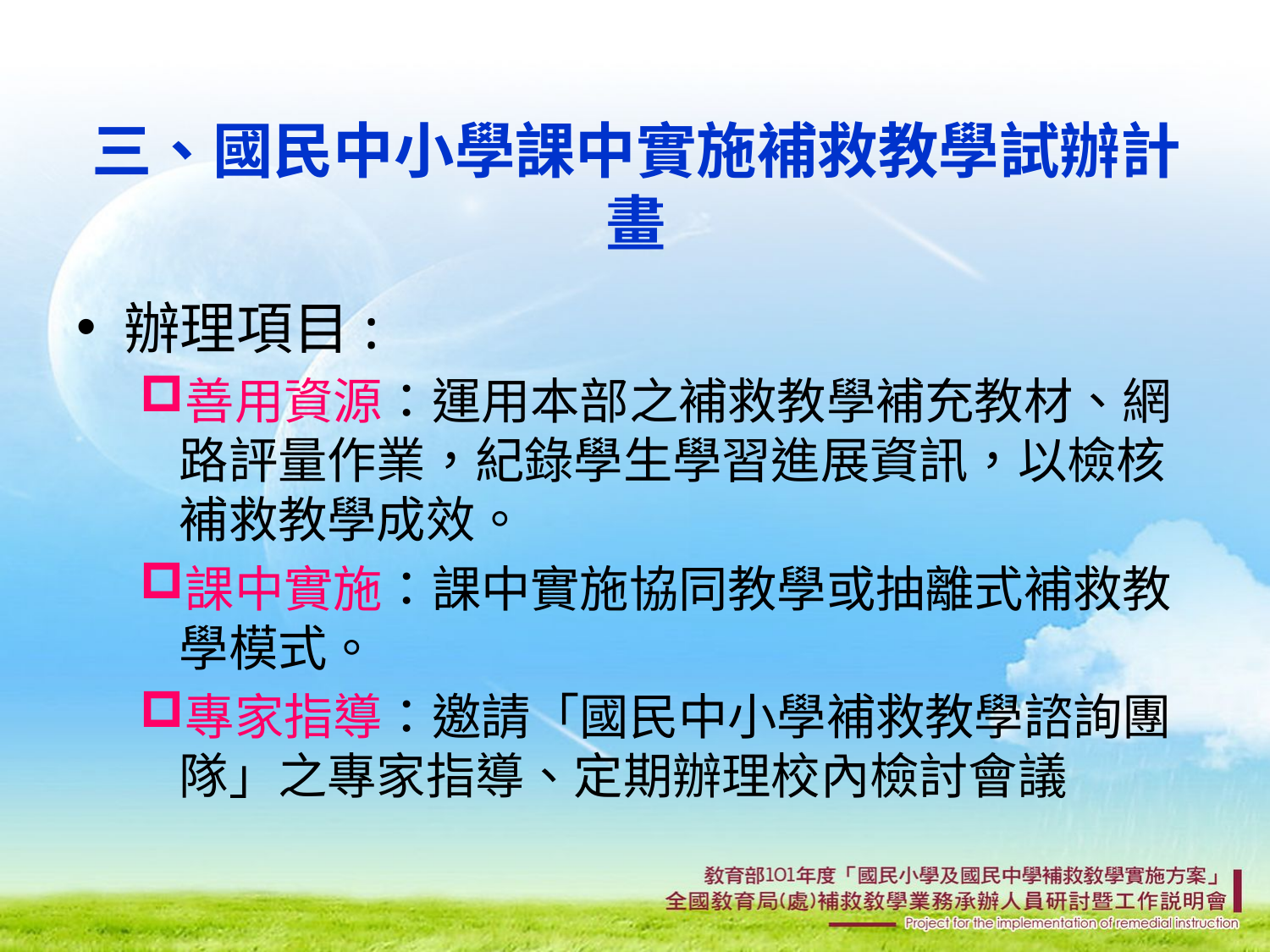

# 三、國民中小學課中實施補救教學試辦計畫
辦理項目:
善用資源：運用本部之補救教學補充教材、網路評量作業，紀錄學生學習進展資訊，以檢核補救教學成效。
課中實施：課中實施協同教學或抽離式補救教學模式。
專家指導：邀請「國民中小學補救教學諮詢團隊」之專家指導、定期辦理校內檢討會議